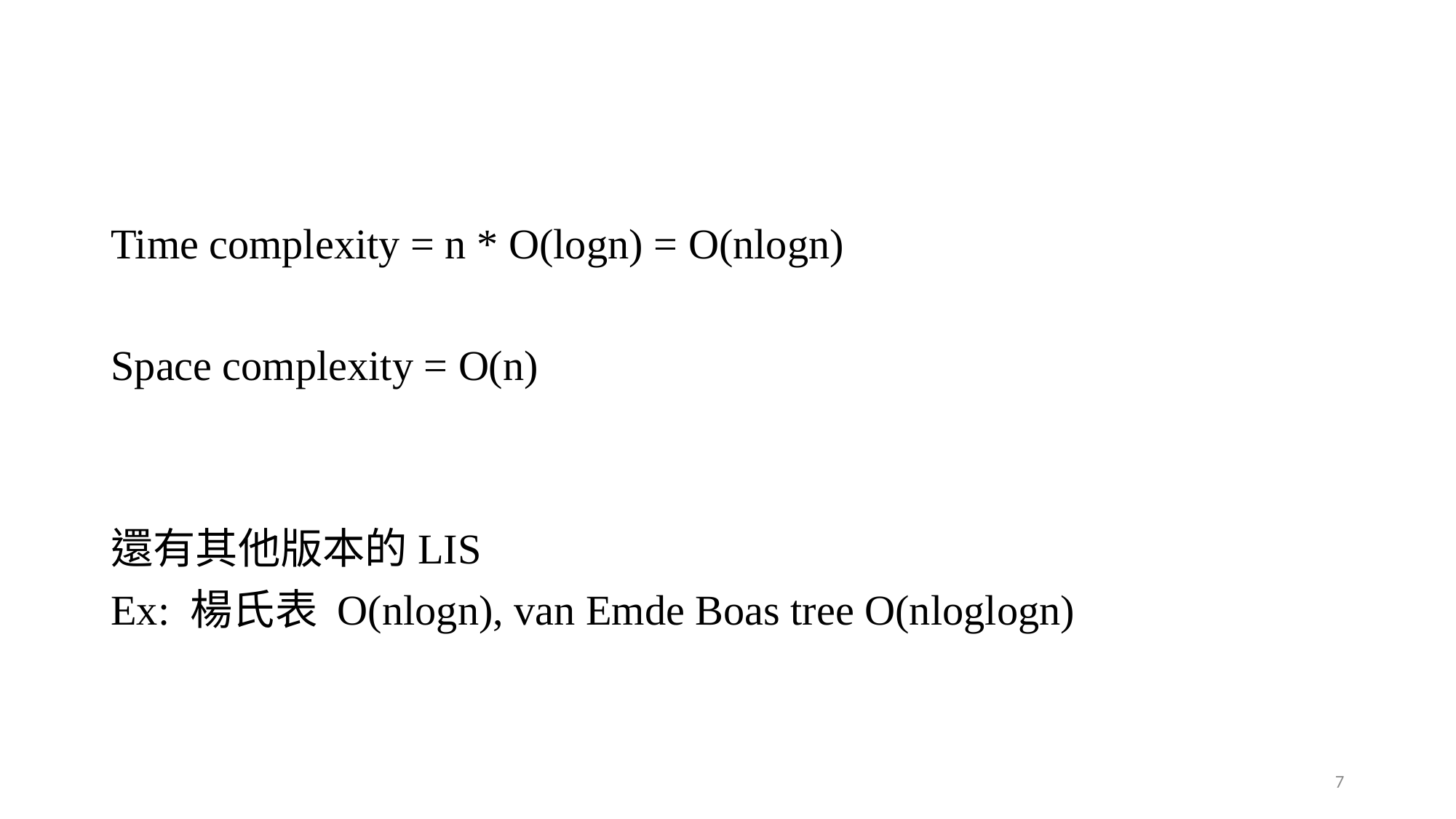

Time complexity = n * O(logn) = O(nlogn)

Space complexity = O(n)

還有其他版本的LIS
Ex: 楊氏表 O(nlogn), van Emde Boas tree O(nloglogn)

7